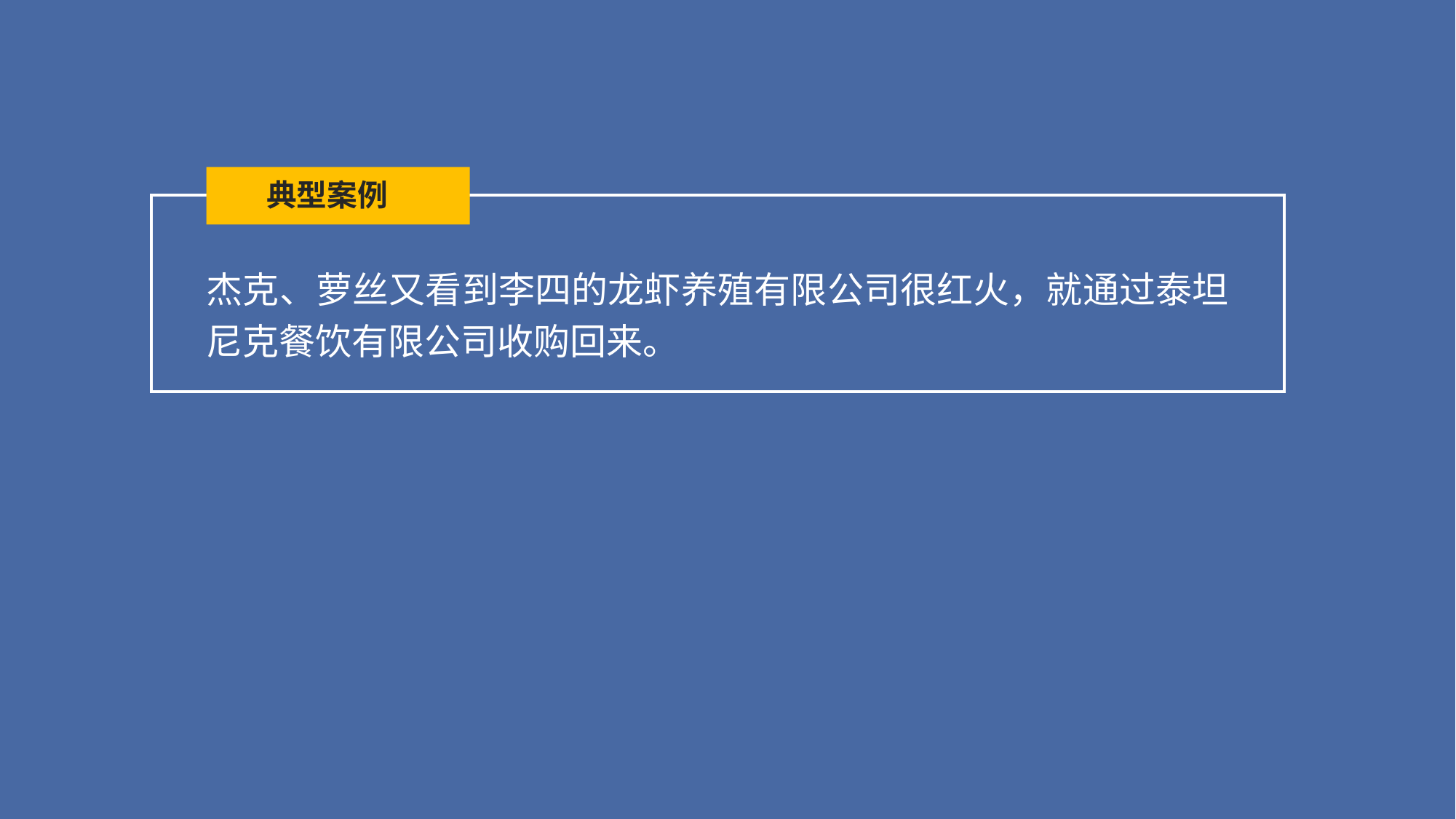

典型案例

杰克、萝丝又看到李四的龙虾养殖有限公司很红火，就通过泰坦尼克餐饮有限公司收购回来。